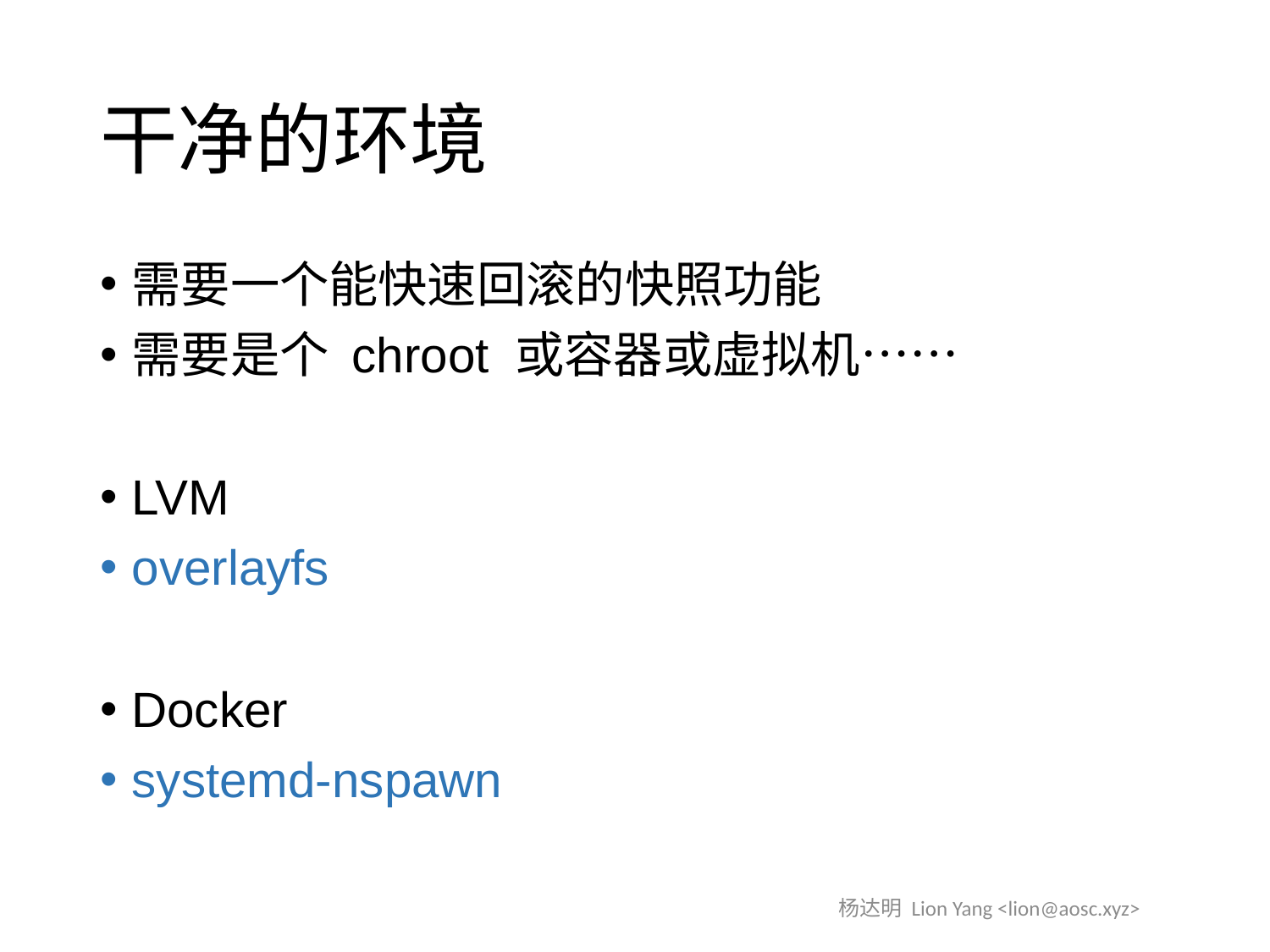

# 干净的环境
需要一个能快速回滚的快照功能
需要是个 chroot 或容器或虚拟机……

LVM
overlayfs

Docker
systemd-nspawn
杨达明 Lion Yang <lion@aosc.xyz>